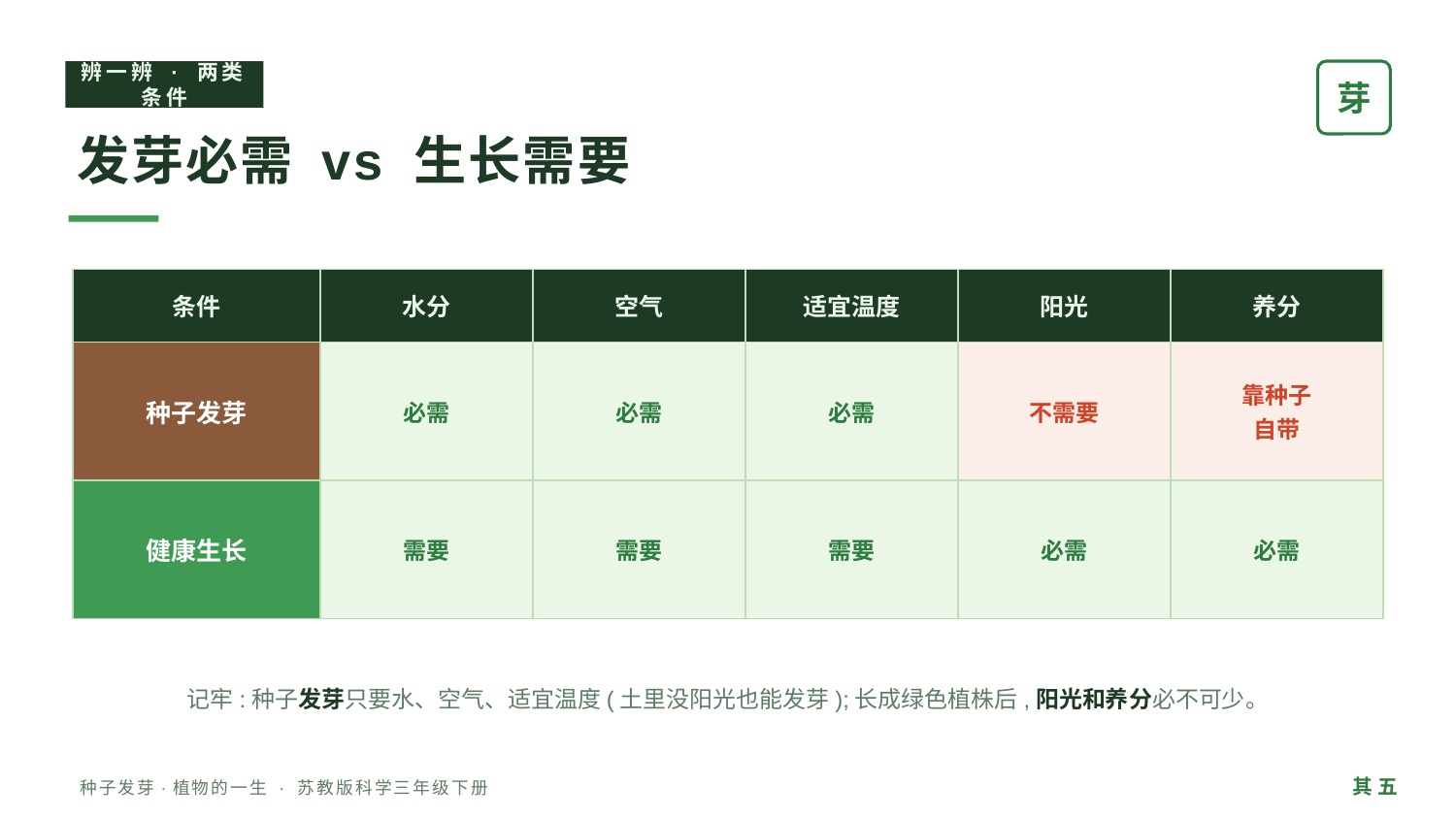

辨一辨 · 两类条件
芽

发芽必需 vs 生长需要

| 条件 | 水分 | 空气 | 适宜温度 | 阳光 | 养分 |
| --- | --- | --- | --- | --- | --- |
| 种子发芽 | 必需 | 必需 | 必需 | 不需要 | 靠种子 自带 |
| 健康生长 | 需要 | 需要 | 需要 | 必需 | 必需 |
记牢:种子发芽只要水、空气、适宜温度(土里没阳光也能发芽);长成绿色植株后,阳光和养分必不可少。
其 五
种子发芽·植物的一生 · 苏教版科学三年级下册